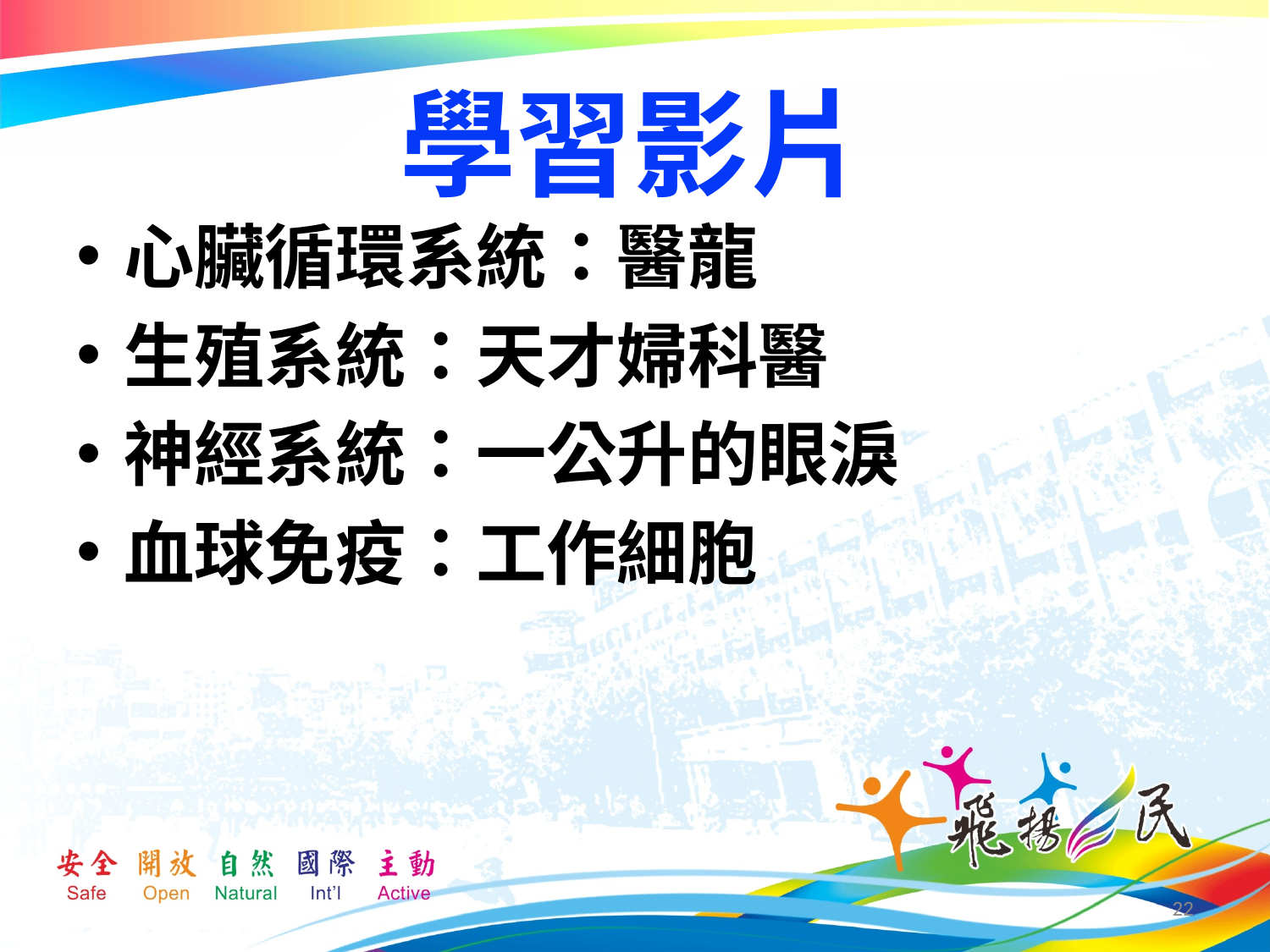

# 學習影片
心臟循環系統：醫龍
生殖系統：天才婦科醫
神經系統：一公升的眼淚
血球免疫：工作細胞
22